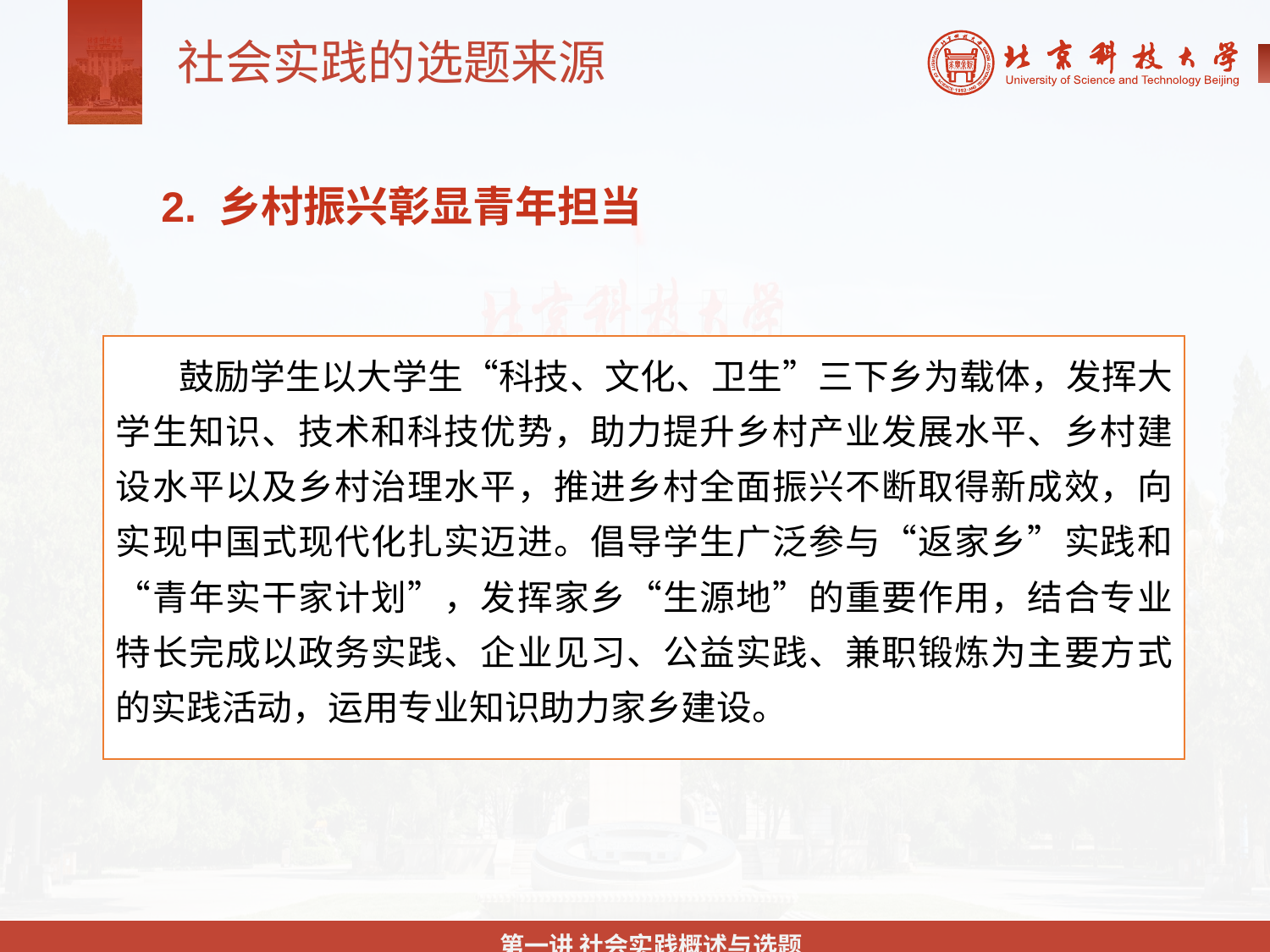

社会实践的选题来源
2. 乡村振兴彰显青年担当
鼓励学生以大学生“科技、文化、卫生”三下乡为载体，发挥大学生知识、技术和科技优势，助力提升乡村产业发展水平、乡村建设水平以及乡村治理水平，推进乡村全面振兴不断取得新成效，向实现中国式现代化扎实迈进。倡导学生广泛参与“返家乡”实践和“青年实干家计划”，发挥家乡“生源地”的重要作用，结合专业特长完成以政务实践、企业见习、公益实践、兼职锻炼为主要方式的实践活动，运用专业知识助力家乡建设。